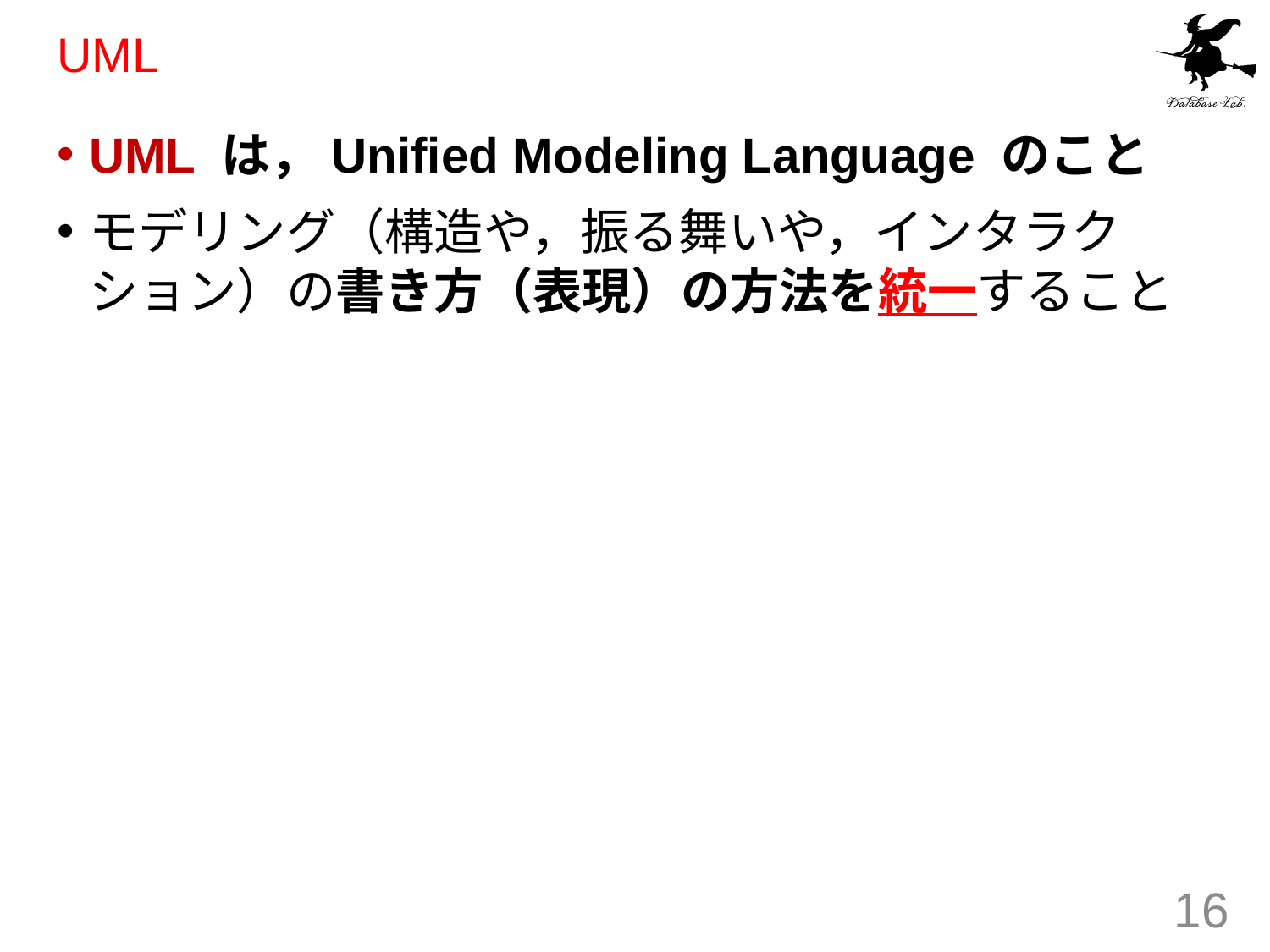

# UML
UML は，Unified Modeling Language のこと
モデリング（構造や，振る舞いや，インタラクション）の書き方（表現）の方法を統一すること

16